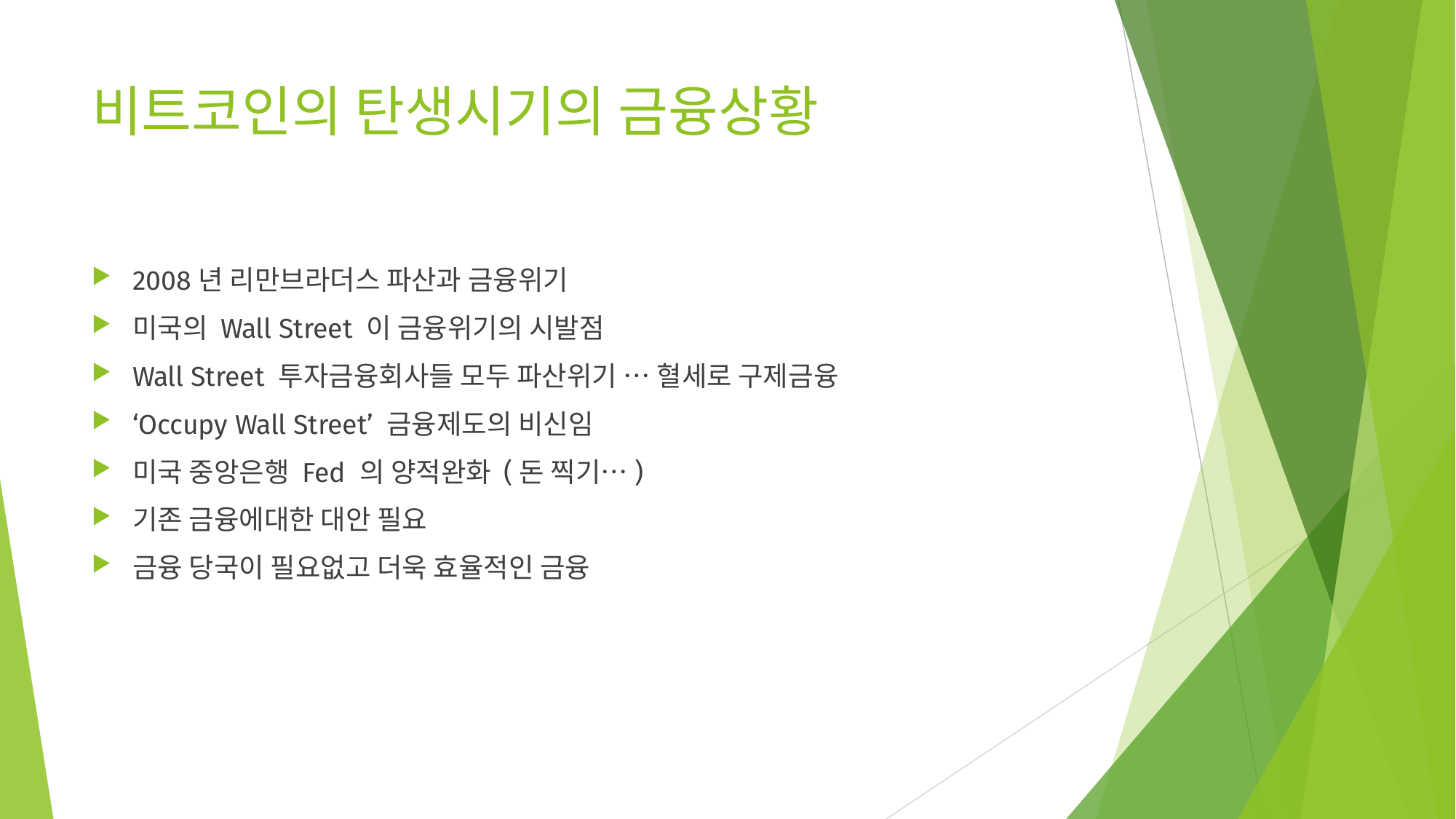

# 비트코인의 탄생시기의 금융상황
2008년 리만브라더스 파산과 금융위기
미국의 Wall Street 이 금융위기의 시발점
Wall Street 투자금융회사들 모두 파산위기 … 혈세로 구제금융
‘Occupy Wall Street’ 금융제도의 비신임
미국 중앙은행 Fed 의 양적완화 (돈 찍기…)
기존 금융에대한 대안 필요
금융 당국이 필요없고 더욱 효율적인 금융